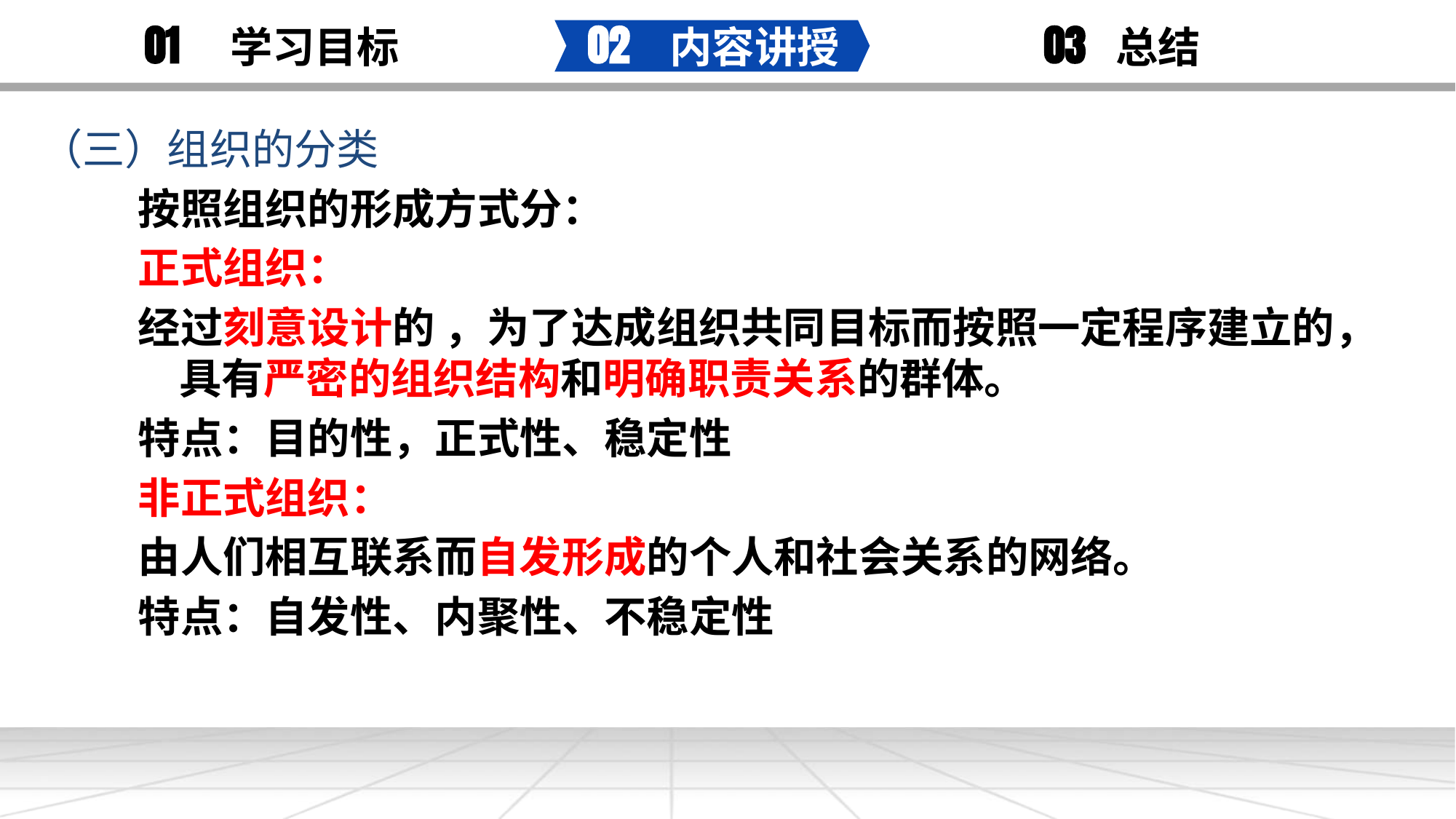

02   内容讲授
03  总结
01    学习目标

（三）组织的分类

按照组织的形成方式分：
正式组织：
经过刻意设计的 ，为了达成组织共同目标而按照一定程序建立的，具有严密的组织结构和明确职责关系的群体。
特点：目的性，正式性、稳定性
非正式组织：
由人们相互联系而自发形成的个人和社会关系的网络。
特点：自发性、内聚性、不稳定性